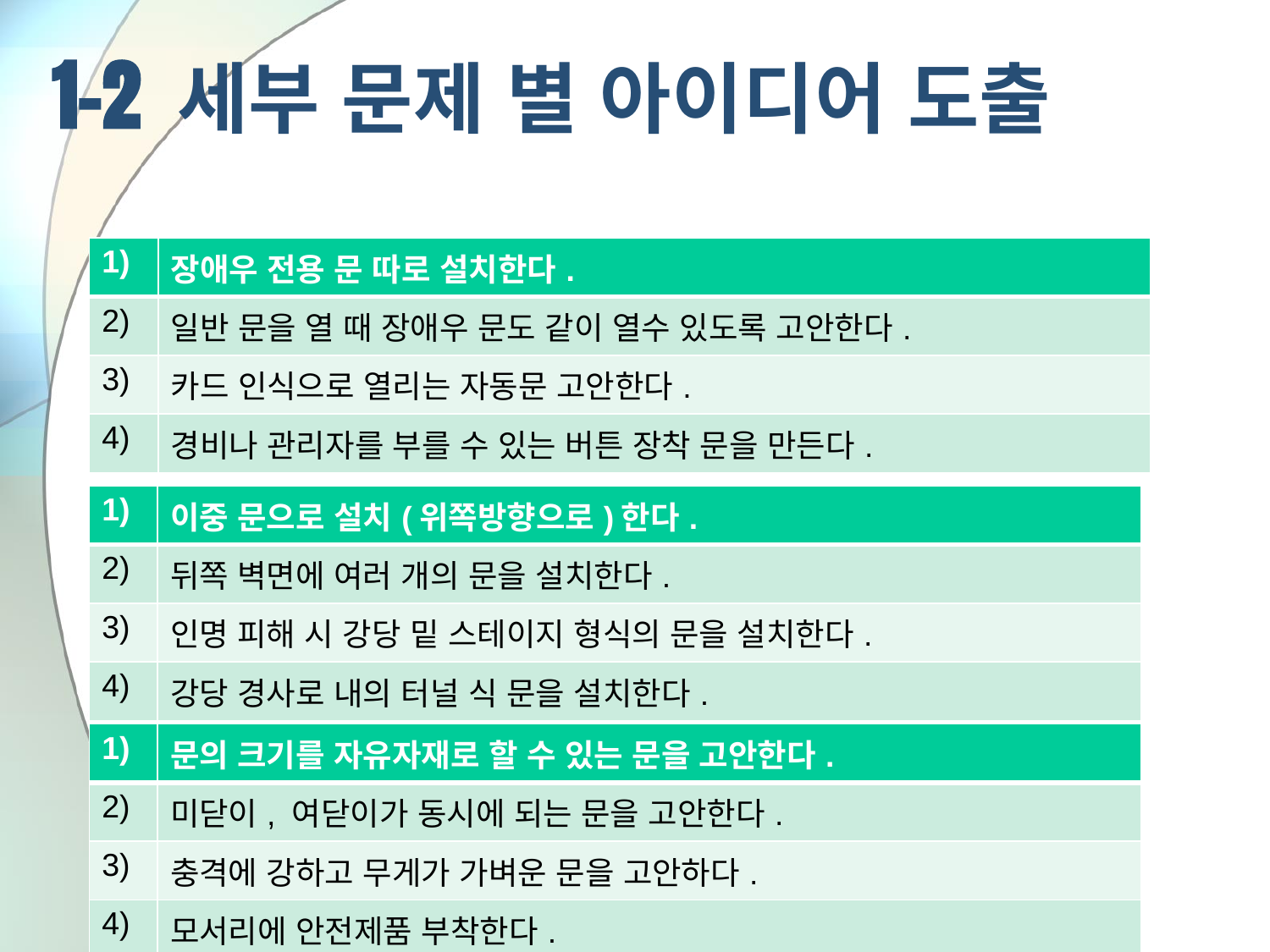

# 1-2 세부 문제 별 아이디어 도출
| 1) | 장애우 전용 문 따로 설치한다. |
| --- | --- |
| 2) | 일반 문을 열 때 장애우 문도 같이 열수 있도록 고안한다. |
| 3) | 카드 인식으로 열리는 자동문 고안한다. |
| 4) | 경비나 관리자를 부를 수 있는 버튼 장착 문을 만든다. |
| 1) | 이중 문으로 설치(위쪽방향으로)한다. |
| --- | --- |
| 2) | 뒤쪽 벽면에 여러 개의 문을 설치한다. |
| 3) | 인명 피해 시 강당 밑 스테이지 형식의 문을 설치한다. |
| 4) | 강당 경사로 내의 터널 식 문을 설치한다. |
| 1) | 문의 크기를 자유자재로 할 수 있는 문을 고안한다. |
| --- | --- |
| 2) | 미닫이, 여닫이가 동시에 되는 문을 고안한다. |
| 3) | 충격에 강하고 무게가 가벼운 문을 고안하다. |
| 4) | 모서리에 안전제품 부착한다. |